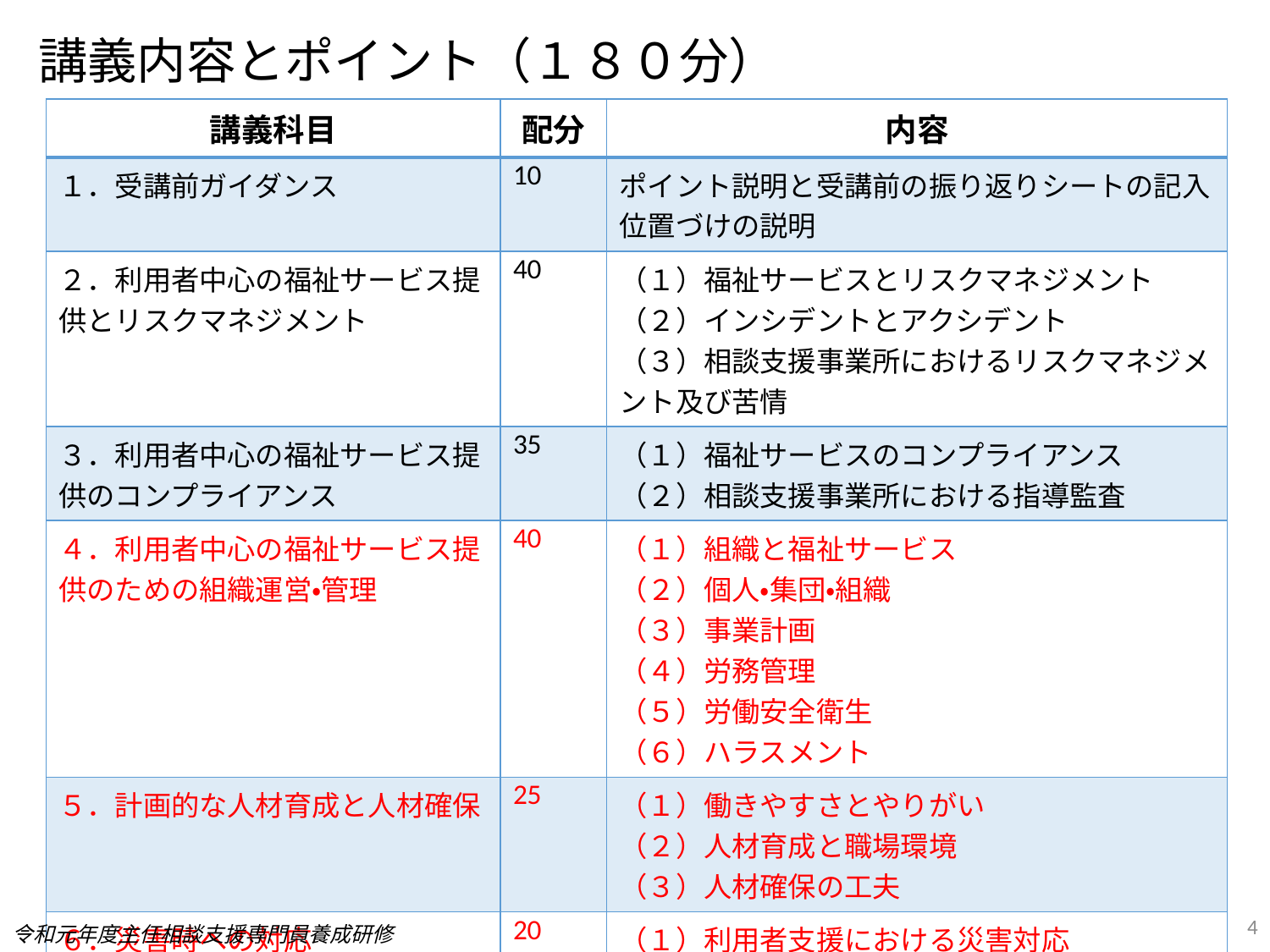

# 講義内容とポイント（１８０分）
| 講義科目 | 配分 | 内容 |
| --- | --- | --- |
| １．受講前ガイダンス | 10 | ポイント説明と受講前の振り返りシートの記入 位置づけの説明 |
| ２．利用者中心の福祉サービス提供とリスクマネジメント | 40 | （１）福祉サービスとリスクマネジメント （２）インシデントとアクシデント （３）相談支援事業所におけるリスクマネジメント及び苦情 |
| ３．利用者中心の福祉サービス提供のコンプライアンス | 35 | （１）福祉サービスのコンプライアンス （２）相談支援事業所における指導監査 |
| ４．利用者中心の福祉サービス提供のための組織運営・管理 | 40 | （１）組織と福祉サービス （２）個人・集団・組織 （３）事業計画 （４）労務管理 （５）労働安全衛生 （６）ハラスメント |
| ５．計画的な人材育成と人材確保 | 25 | （１）働きやすさとやりがい （２）人材育成と職場環境 （３）人材確保の工夫 |
| ６．災害時への対応 | 20 | （１）利用者支援における災害対応 （２）災害時の状況 |
| ７．運営管理のまとめ | 10 | まとめ及び受講後の振り返りシートの記入 |
4
令和元年度主任相談支援専門員養成研修